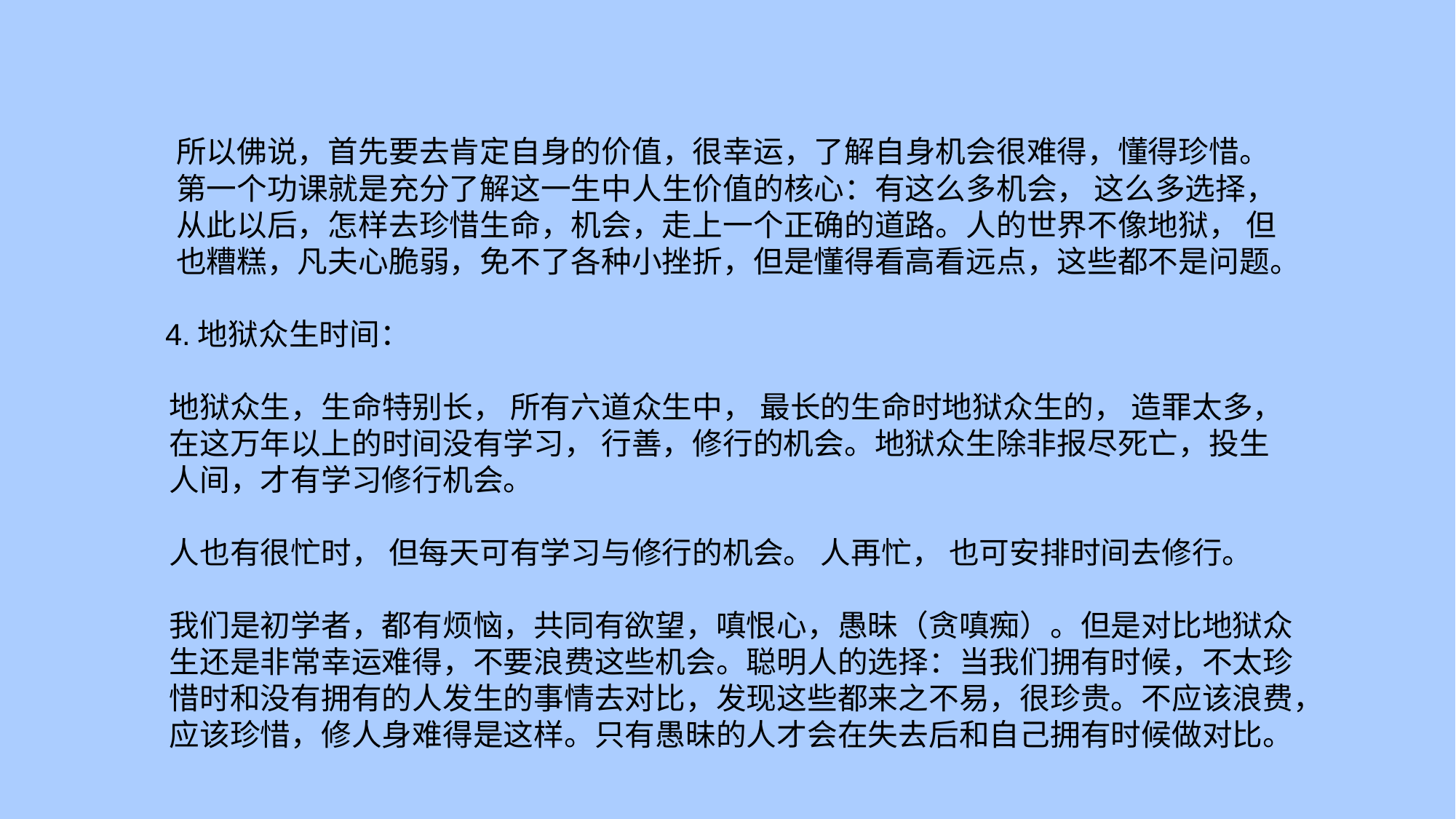

所以佛说，首先要去肯定自身的价值，很幸运，了解自身机会很难得，懂得珍惜。
        第一个功课就是充分了解这一生中人生价值的核心：有这么多机会， 这么多选择，
        从此以后，怎样去珍惜生命，机会，走上一个正确的道路。人的世界不像地狱， 但
        也糟糕，凡夫心脆弱，免不了各种小挫折，但是懂得看高看远点，这些都不是问题。

      4.地狱众生时间：

       地狱众生，生命特别长， 所有六道众生中， 最长的生命时地狱众生的， 造罪太多，
       在这万年以上的时间没有学习， 行善，修行的机会。地狱众生除非报尽死亡，投生
       人间，才有学习修行机会。

       人也有很忙时， 但每天可有学习与修行的机会。 人再忙， 也可安排时间去修行。

       我们是初学者，都有烦恼，共同有欲望，嗔恨心，愚昧（贪嗔痴）。但是对比地狱众
       生还是非常幸运难得，不要浪费这些机会。聪明人的选择：当我们拥有时候，不太珍
       惜时和没有拥有的人发生的事情去对比，发现这些都来之不易，很珍贵。不应该浪费，
       应该珍惜，修人身难得是这样。只有愚昧的人才会在失去后和自己拥有时候做对比。